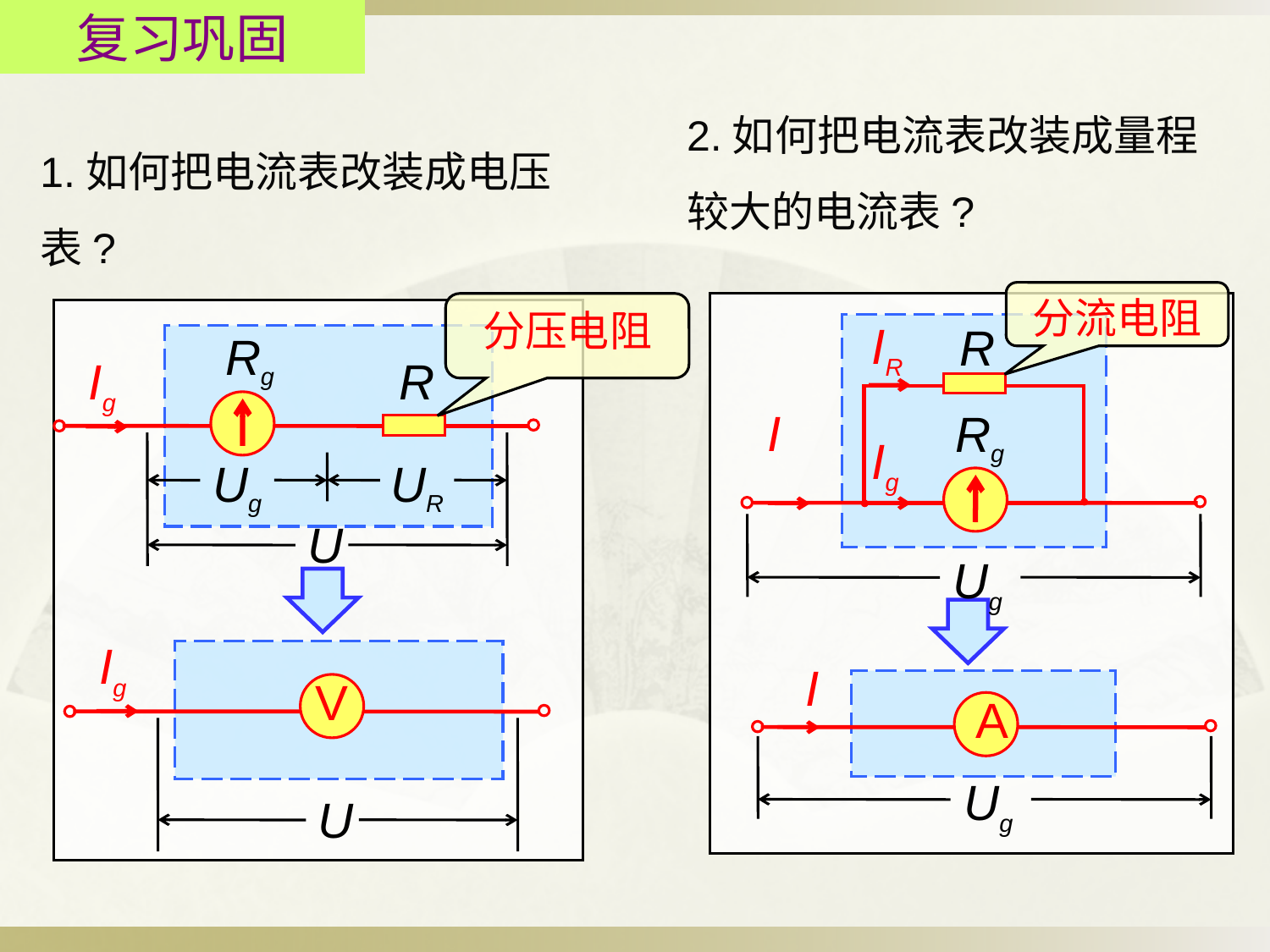

复习巩固
2.如何把电流表改装成量程较大的电流表?
1.如何把电流表改装成电压表?
分流电阻

分压电阻

IR

I

Ig

Ug

R

Rg

Rg

Ig

R

U

Ug
UR

Ig

V

U

I

A

Ug